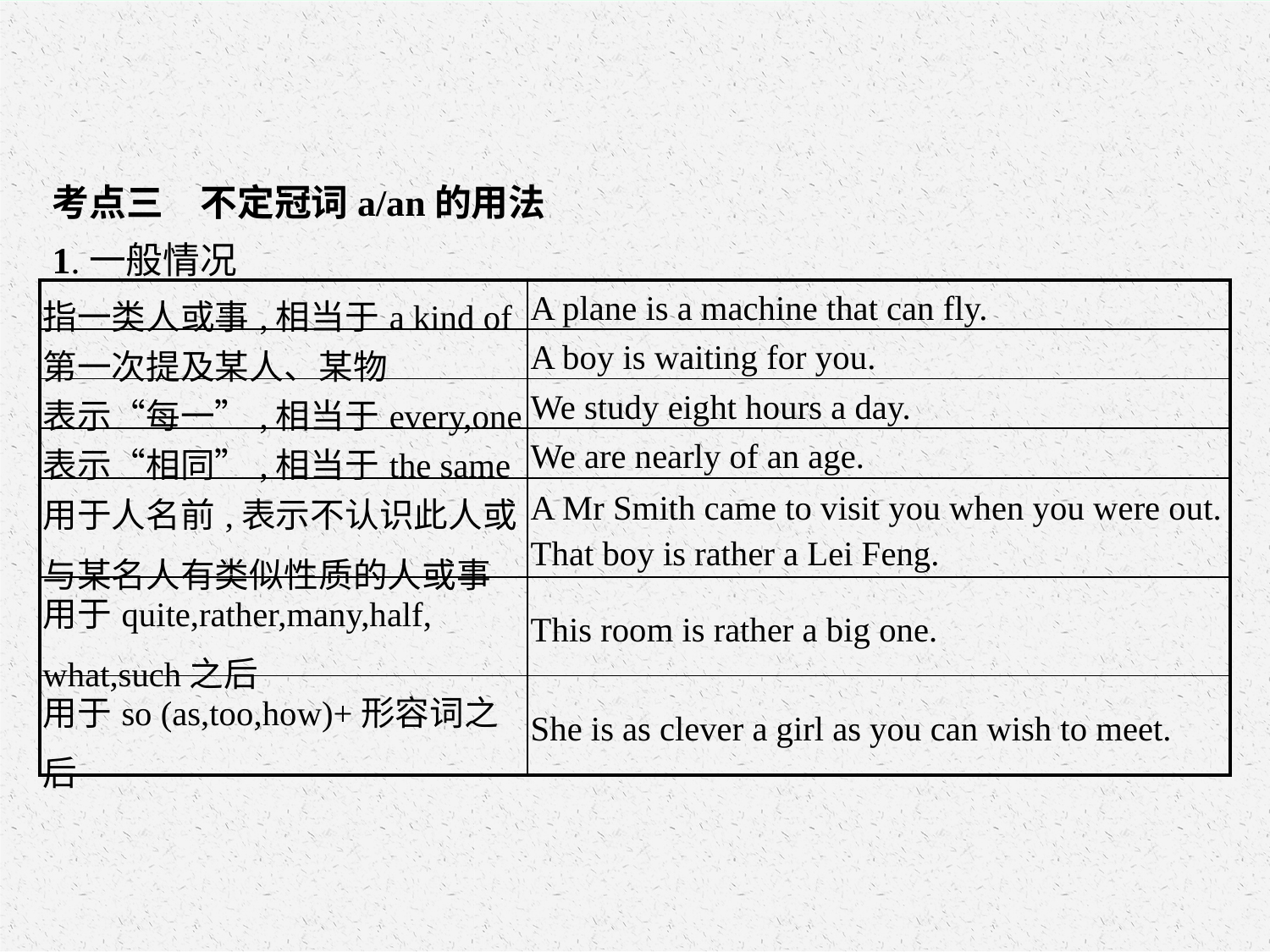

考点三　不定冠词a/an的用法
1.一般情况
| 指一类人或事,相当于a kind of | A plane is a machine that can fly. |
| --- | --- |
| 第一次提及某人、某物 | A boy is waiting for you. |
| 表示“每一”,相当于every,one | We study eight hours a day. |
| 表示“相同”,相当于the same | We are nearly of an age. |
| 用于人名前,表示不认识此人或与某名人有类似性质的人或事 | A Mr Smith came to visit you when you were out. That boy is rather a Lei Feng. |
| 用于quite,rather,many,half, what,such之后 | This room is rather a big one. |
| 用于so (as,too,how)+形容词之后 | She is as clever a girl as you can wish to meet. |